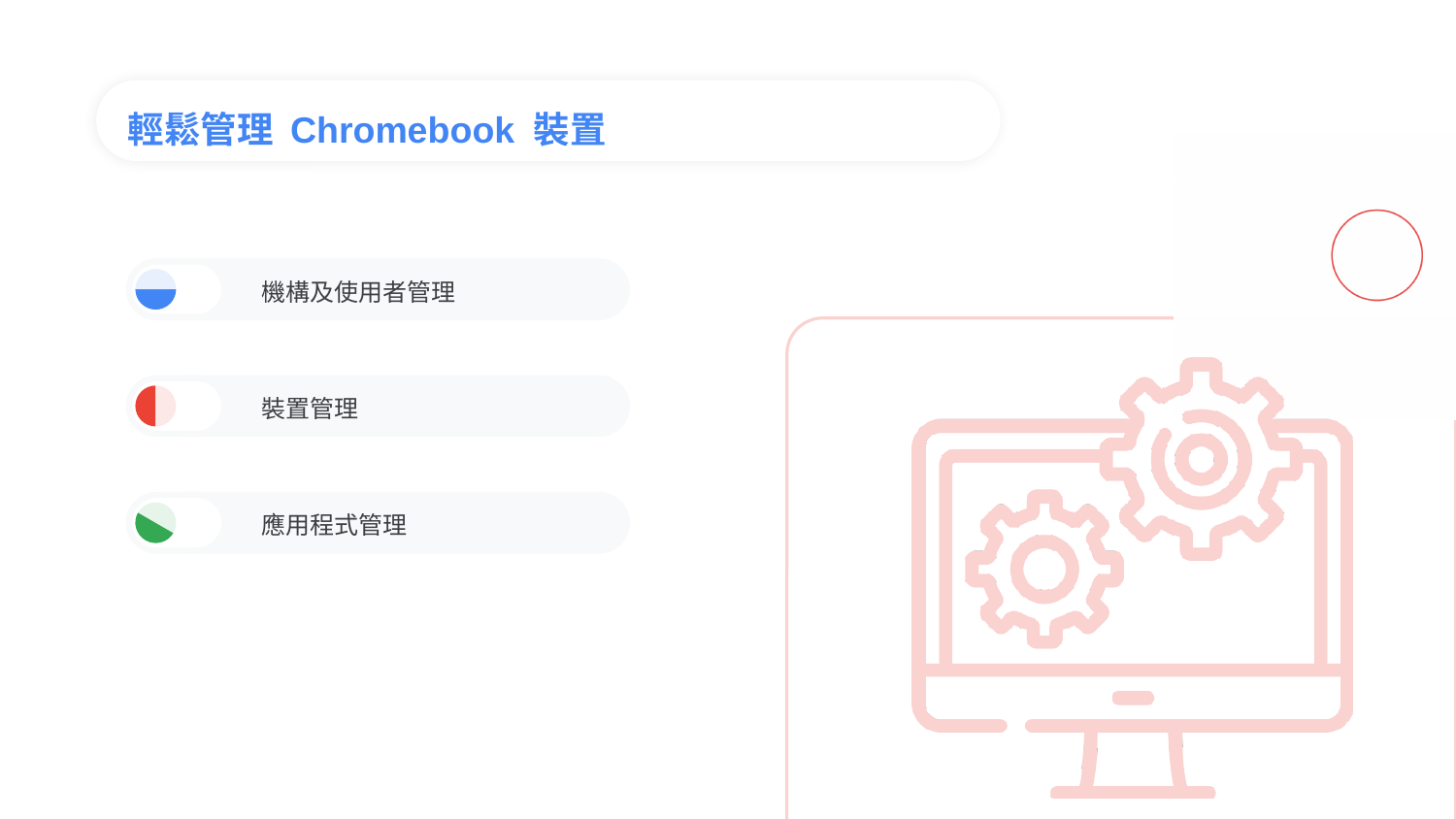

# 輕鬆管理 Chromebook 裝置
機構及使用者管理
裝置管理
應用程式管理